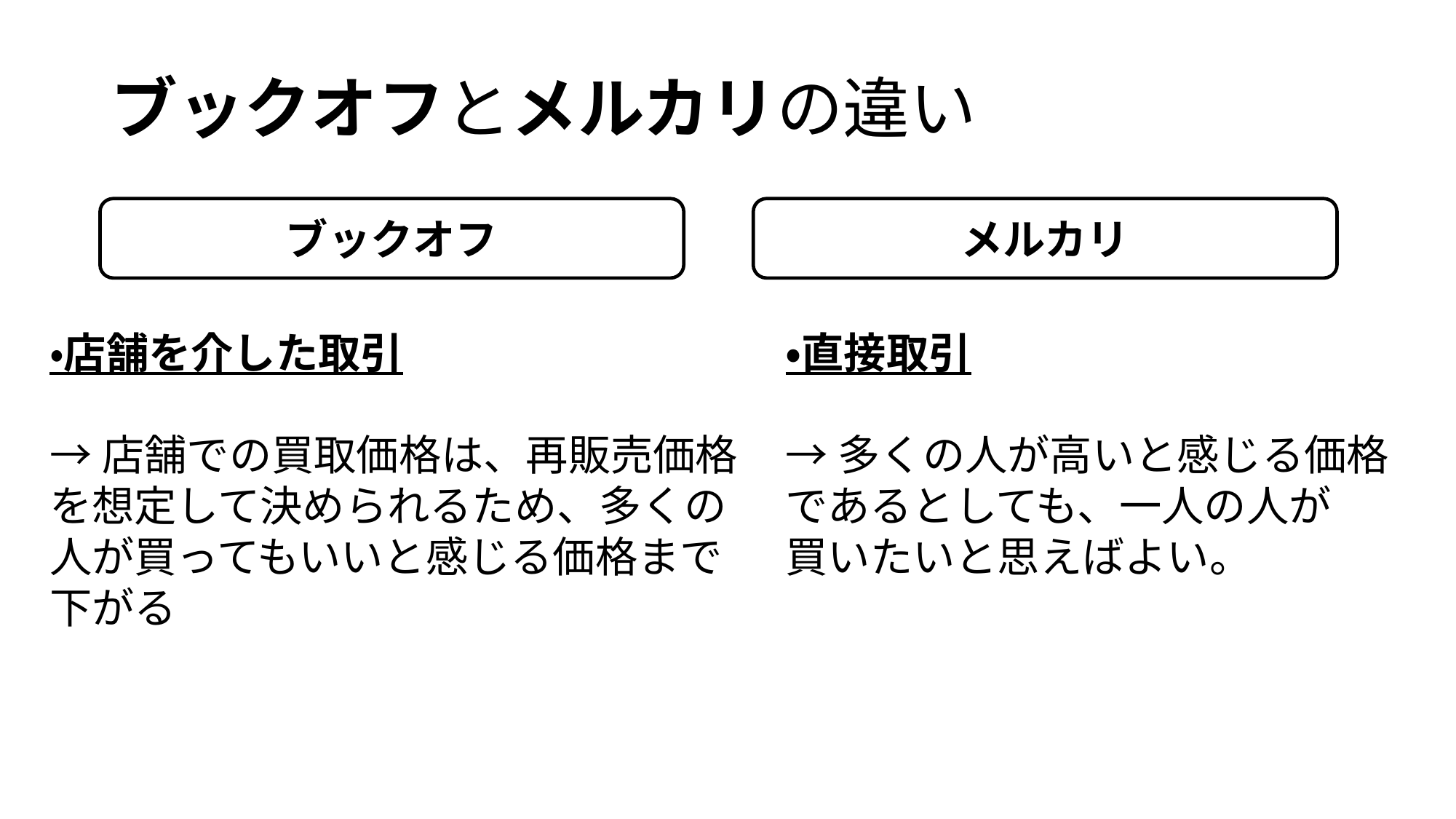

# ブックオフとメルカリの違い
ブックオフ
メルカリ
・店舗を介した取引

→店舗での買取価格は、再販売価格を想定して決められるため、多くの人が買ってもいいと感じる価格まで下がる

・直接取引

→多くの人が高いと感じる価格
であるとしても、一人の人が
買いたいと思えばよい。